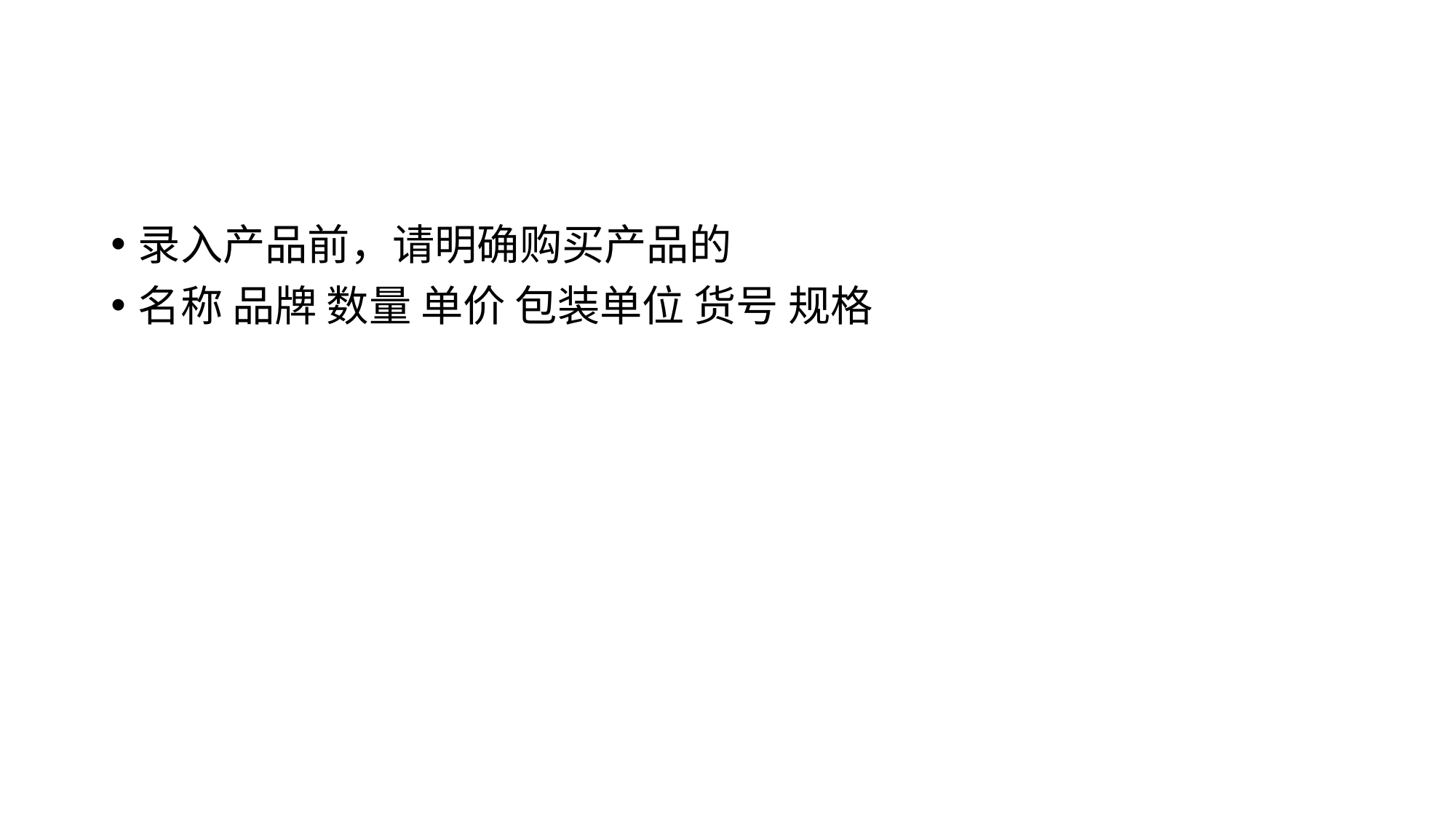

#
录入产品前，请明确购买产品的
名称 品牌 数量 单价 包装单位 货号 规格